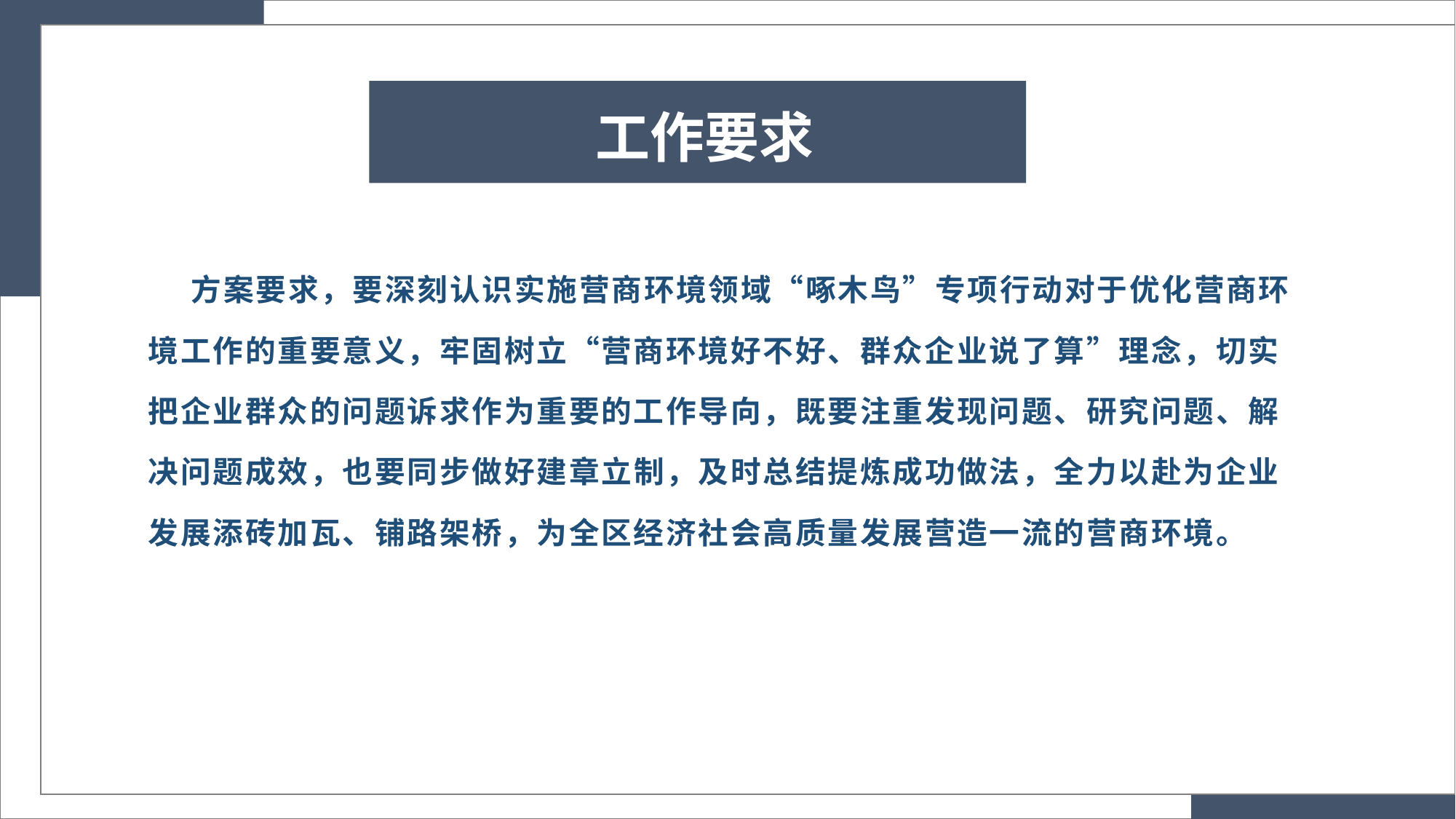

工作要求
    方案要求，要深刻认识实施营商环境领域“啄木鸟”专项行动对于优化营商环境工作的重要意义，牢固树立“营商环境好不好、群众企业说了算”理念，切实把企业群众的问题诉求作为重要的工作导向，既要注重发现问题、研究问题、解决问题成效，也要同步做好建章立制，及时总结提炼成功做法，全力以赴为企业发展添砖加瓦、铺路架桥，为全区经济社会高质量发展营造一流的营商环境。